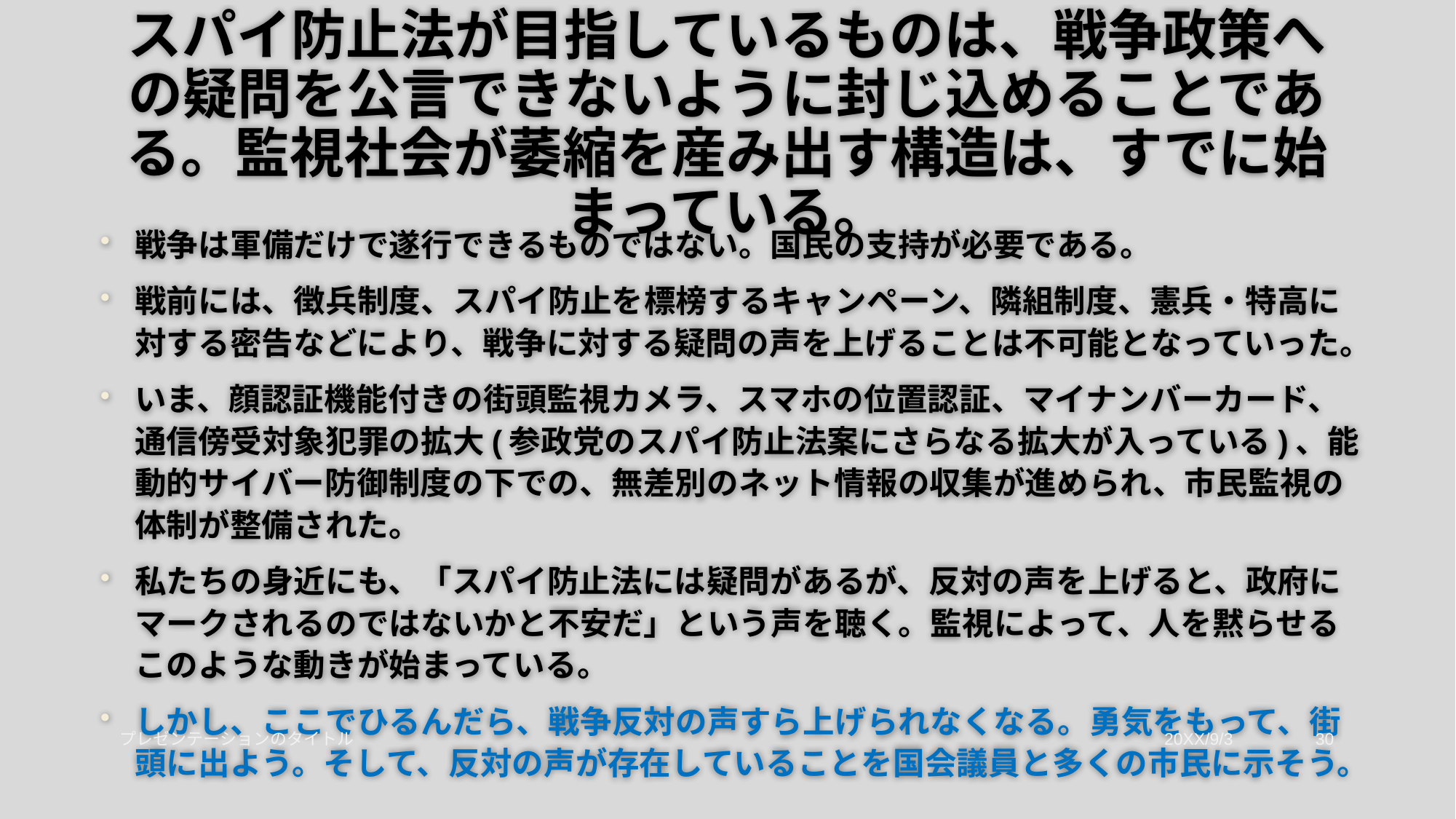

# スパイ防止法が目指しているものは、戦争政策への疑問を公言できないように封じ込めることである。監視社会が萎縮を産み出す構造は、すでに始まっている。
戦争は軍備だけで遂行できるものではない。国民の支持が必要である。
戦前には、徴兵制度、スパイ防止を標榜するキャンペーン、隣組制度、憲兵・特高に対する密告などにより、戦争に対する疑問の声を上げることは不可能となっていった。
いま、顔認証機能付きの街頭監視カメラ、スマホの位置認証、マイナンバーカード、通信傍受対象犯罪の拡大(参政党のスパイ防止法案にさらなる拡大が入っている)、能動的サイバー防御制度の下での、無差別のネット情報の収集が進められ、市民監視の体制が整備された。
私たちの身近にも、「スパイ防止法には疑問があるが、反対の声を上げると、政府にマークされるのではないかと不安だ」という声を聴く。監視によって、人を黙らせるこのような動きが始まっている。
しかし、ここでひるんだら、戦争反対の声すら上げられなくなる。勇気をもって、街頭に出よう。そして、反対の声が存在していることを国会議員と多くの市民に示そう。
プレゼンテーションのタイトル
20XX/9/3
30